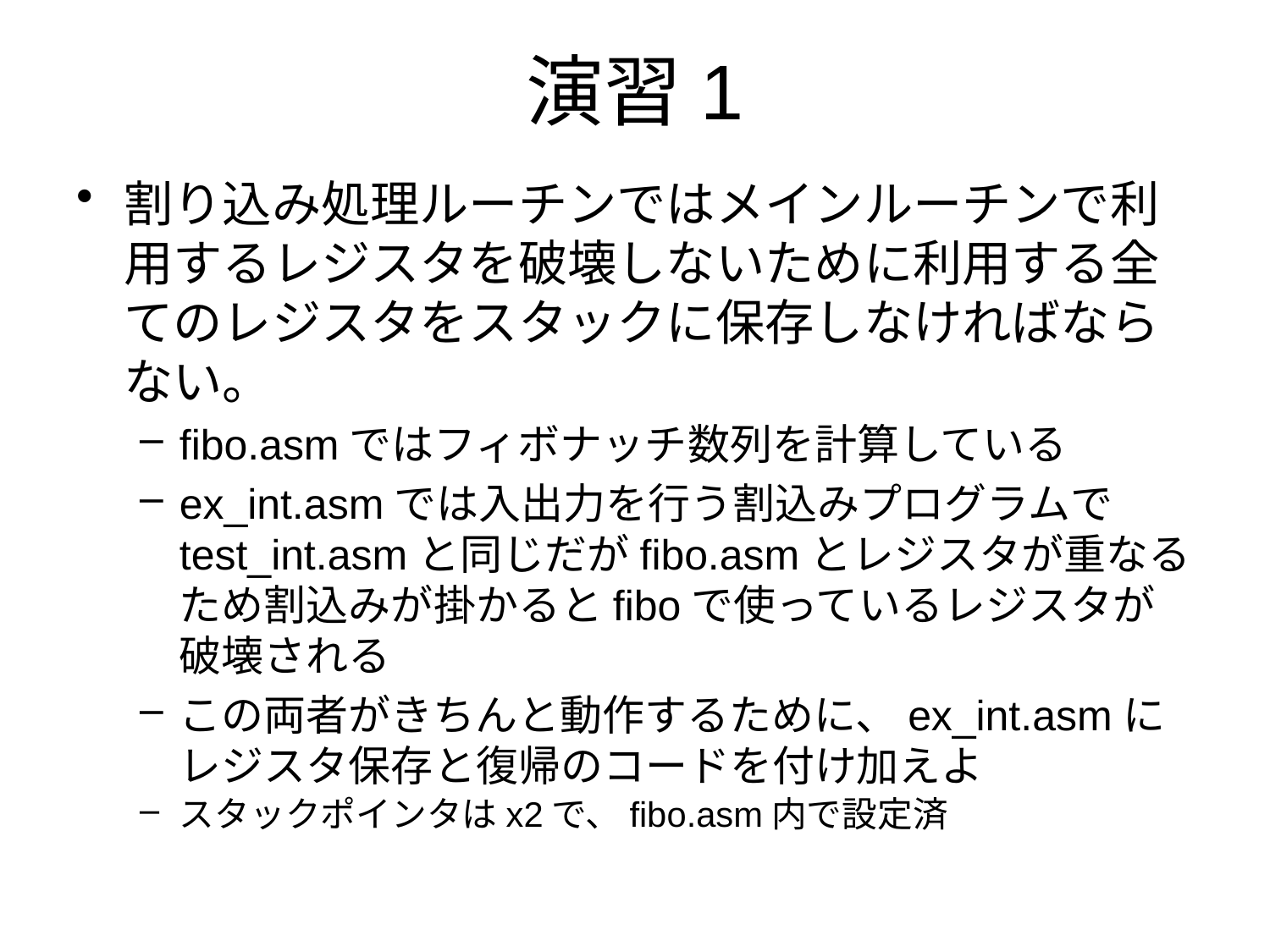

# 演習1
割り込み処理ルーチンではメインルーチンで利用するレジスタを破壊しないために利用する全てのレジスタをスタックに保存しなければならない。
fibo.asmではフィボナッチ数列を計算している
ex_int.asmでは入出力を行う割込みプログラムでtest_int.asmと同じだがfibo.asmとレジスタが重なるため割込みが掛かるとfiboで使っているレジスタが破壊される
この両者がきちんと動作するために、ex_int.asmにレジスタ保存と復帰のコードを付け加えよ
スタックポインタはx2で、fibo.asm内で設定済